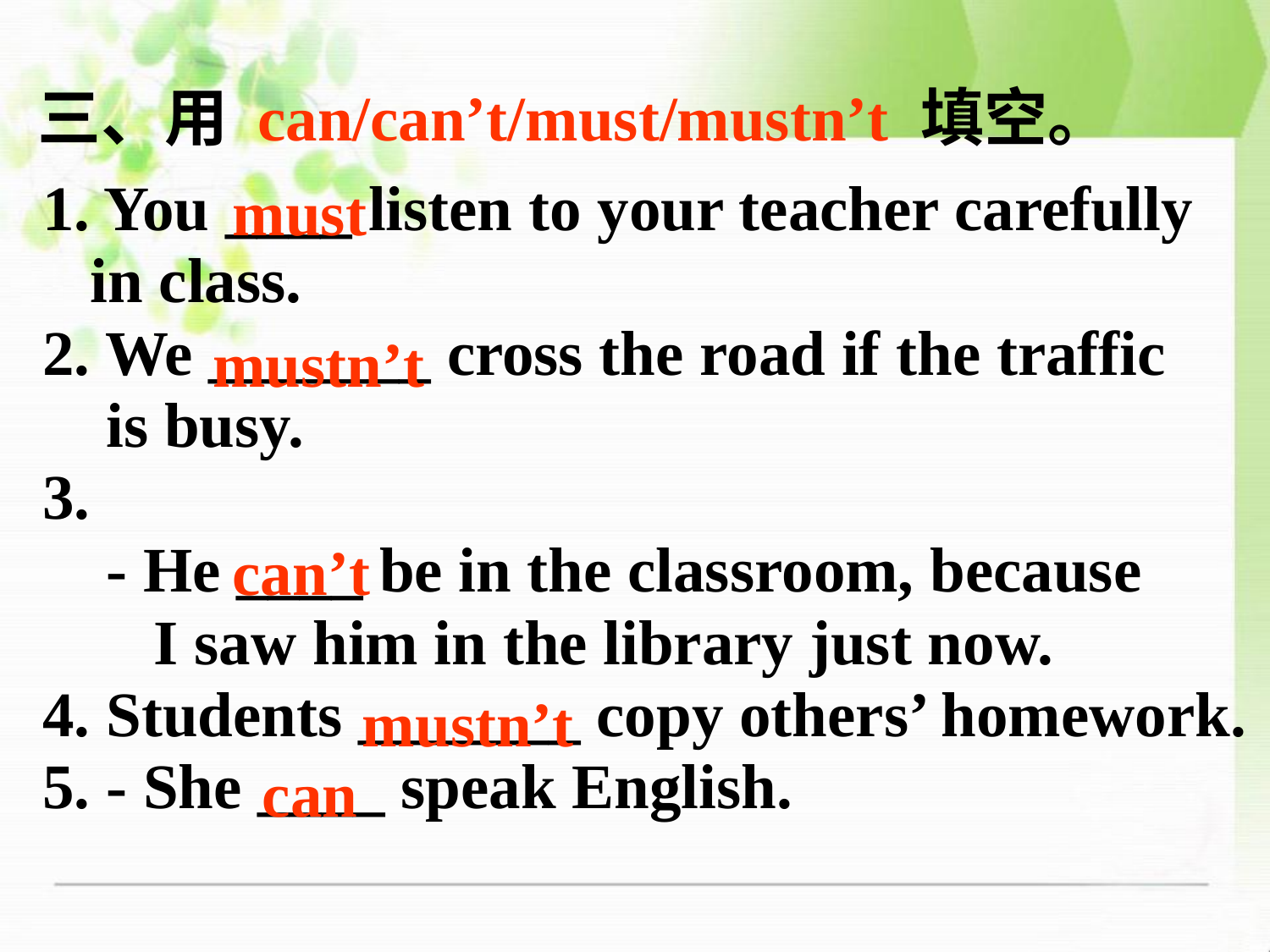

# 三、用 can/can’t/must/mustn’t 填空。
1. You ____ listen to your teacher carefully in class.
2. We _______ cross the road if the traffic
    is busy.
3.
    - He ____ be in the classroom, because
       I saw him in the library just now.
4. Students _______ copy others’ homework.
5. - She ____ speak English.
must
mustn’t
can’t
mustn’t
can